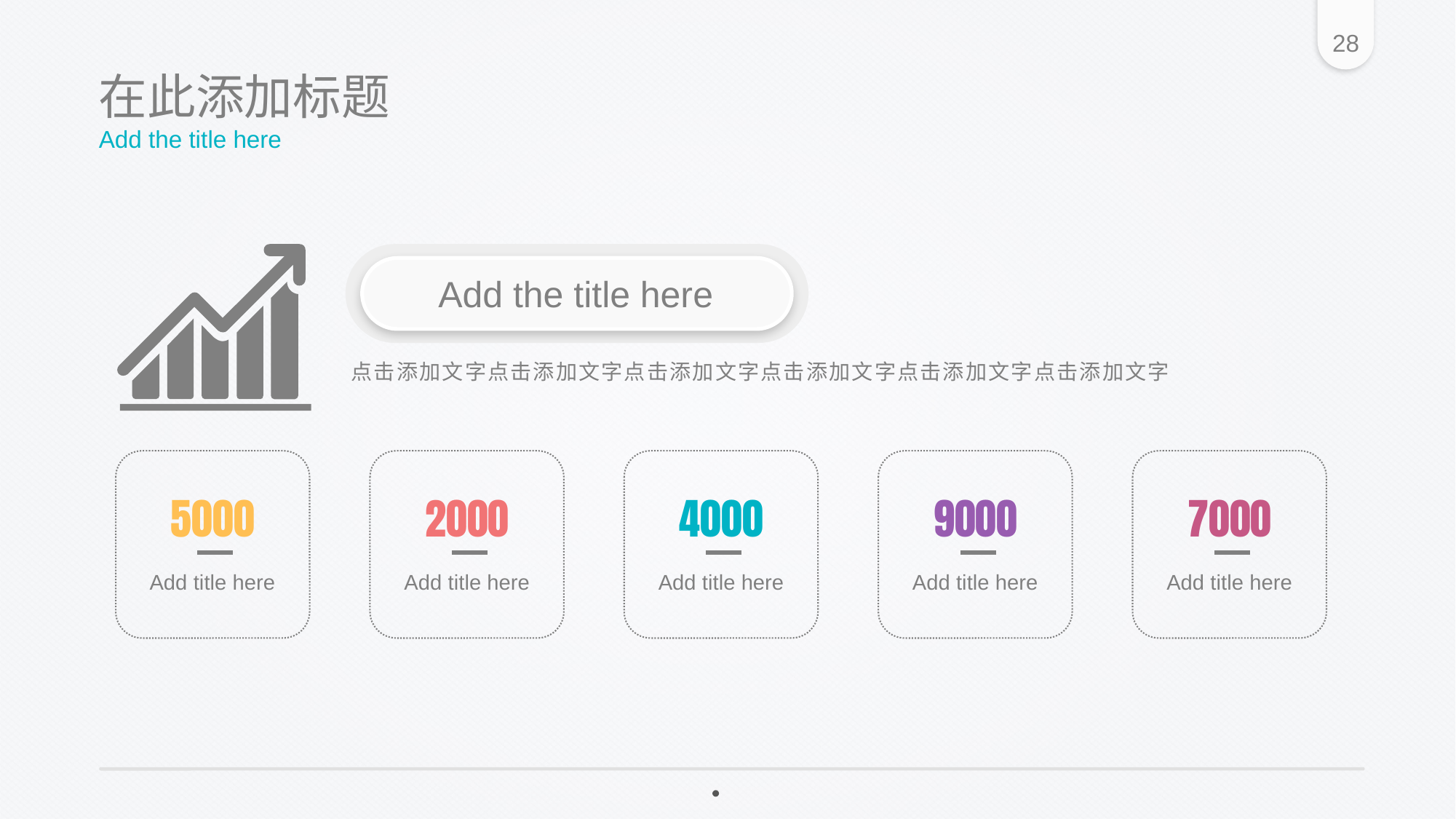

在此添加标题
Add the title here

Add the title here
点击添加文字点击添加文字点击添加文字点击添加文字点击添加文字点击添加文字

5000
2000
4000
9000
7000
Add title here
Add title here
Add title here
Add title here
Add title here